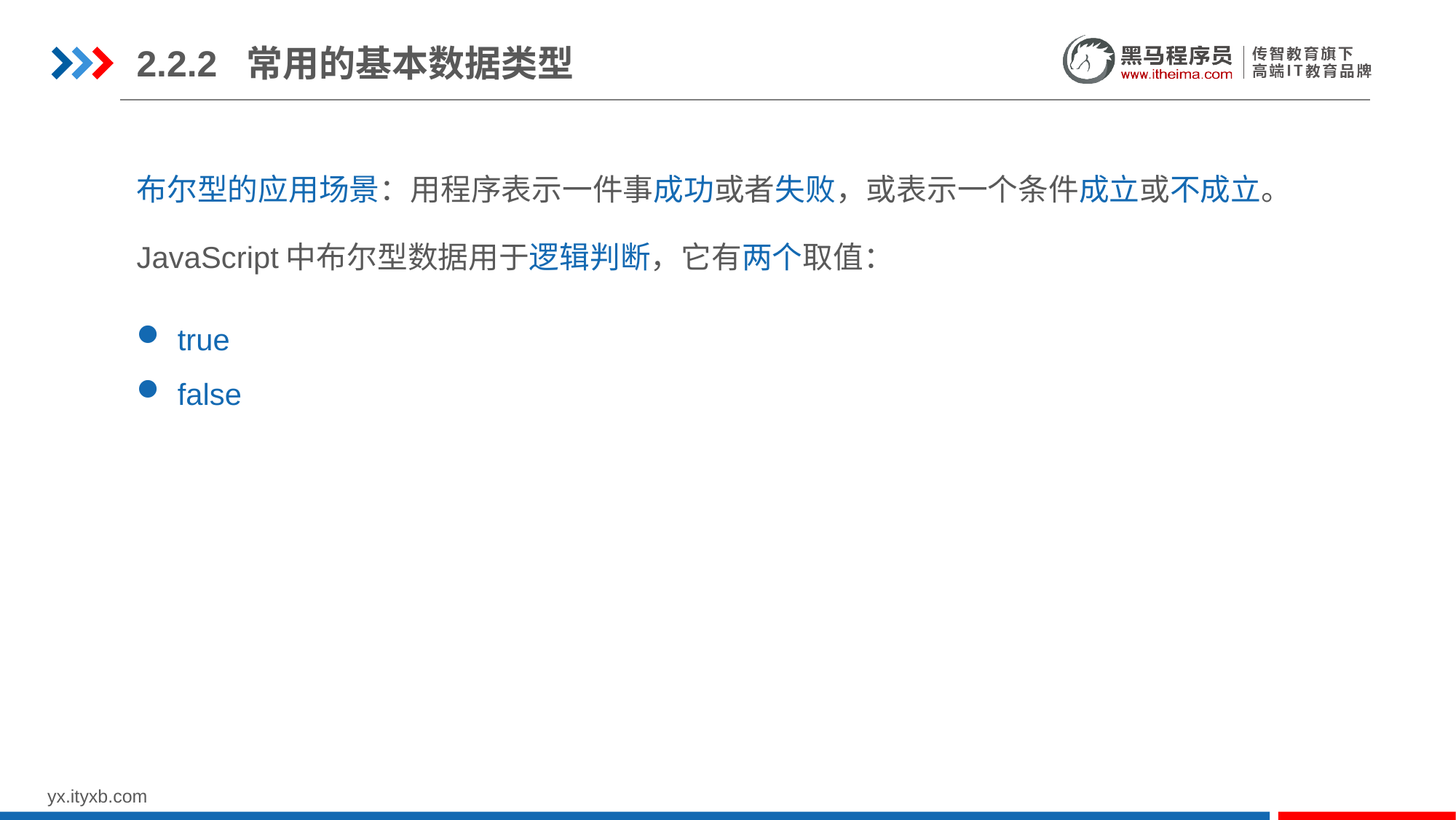

2.2.2  常用的基本数据类型
布尔型的应用场景：用程序表示一件事成功或者失败，或表示一个条件成立或不成立。
JavaScript中布尔型数据用于逻辑判断，它有两个取值：

true
false